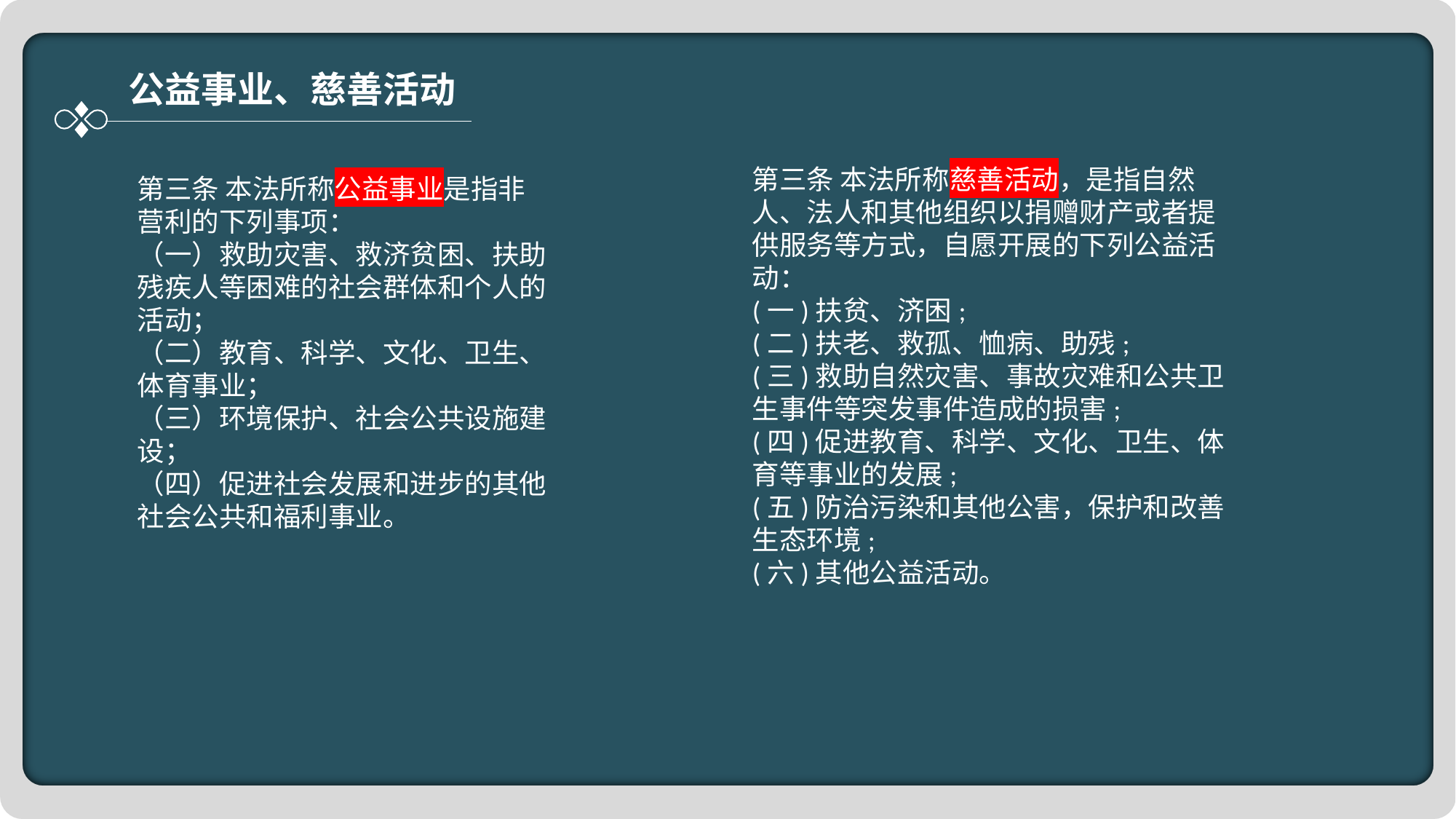

公益事业、慈善活动

第三条 本法所称慈善活动，是指自然人、法人和其他组织以捐赠财产或者提供服务等方式，自愿开展的下列公益活动：
(一)扶贫、济困;
(二)扶老、救孤、恤病、助残;
(三)救助自然灾害、事故灾难和公共卫生事件等突发事件造成的损害;
(四)促进教育、科学、文化、卫生、体育等事业的发展;
(五)防治污染和其他公害，保护和改善生态环境;
(六)其他公益活动。
第三条 本法所称公益事业是指非营利的下列事项：
（一）救助灾害、救济贫困、扶助残疾人等困难的社会群体和个人的活动；
（二）教育、科学、文化、卫生、体育事业；
（三）环境保护、社会公共设施建设；
（四）促进社会发展和进步的其他社会公共和福利事业。